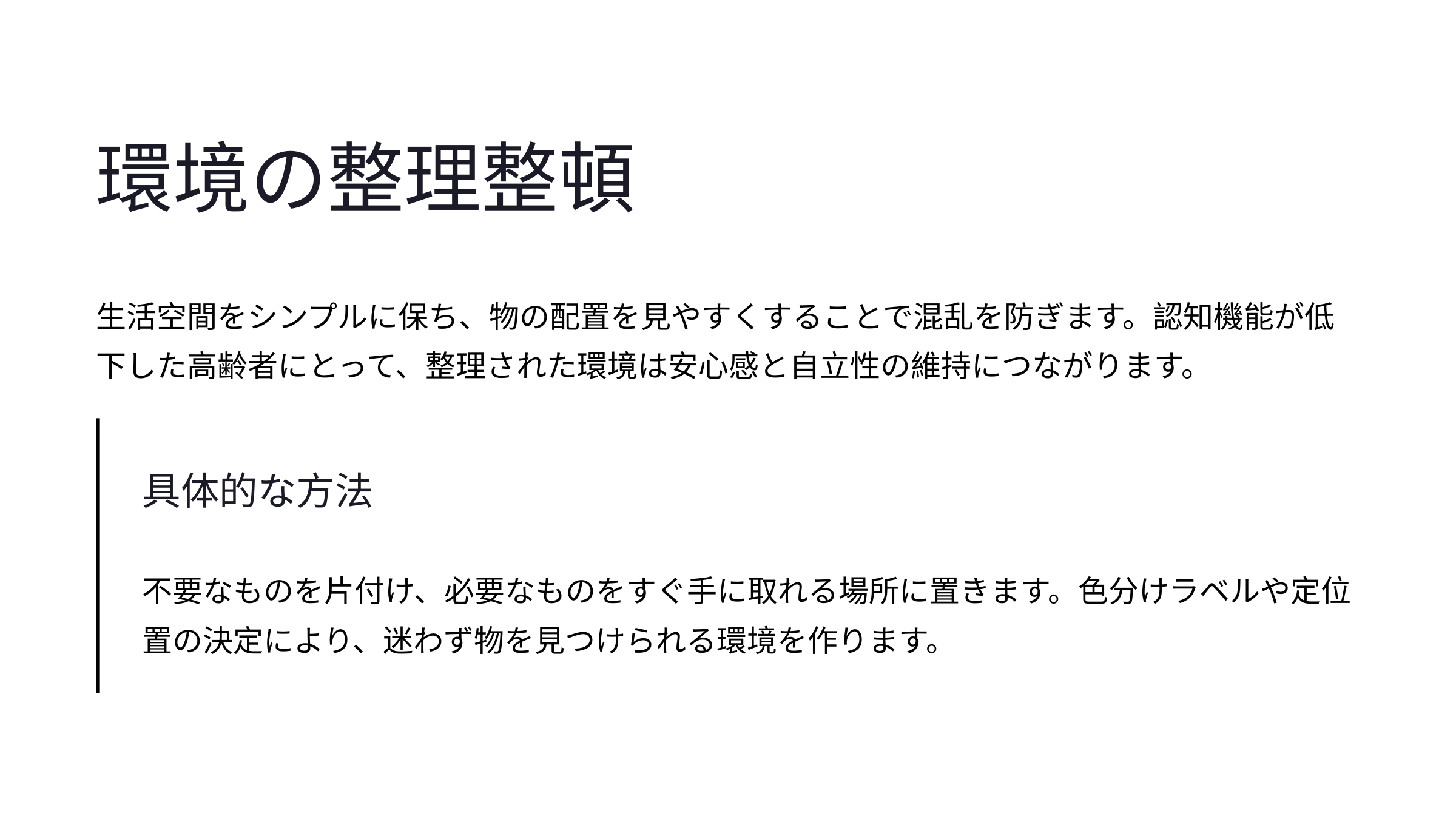

環境の整理整頓
生活空間をシンプルに保ち、物の配置を見やすくすることで混乱を防ぎます。認知機能が低下した高齢者にとって、整理された環境は安心感と自立性の維持につながります。

具体的な方法
不要なものを片付け、必要なものをすぐ手に取れる場所に置きます。色分けラベルや定位置の決定により、迷わず物を見つけられる環境を作ります。